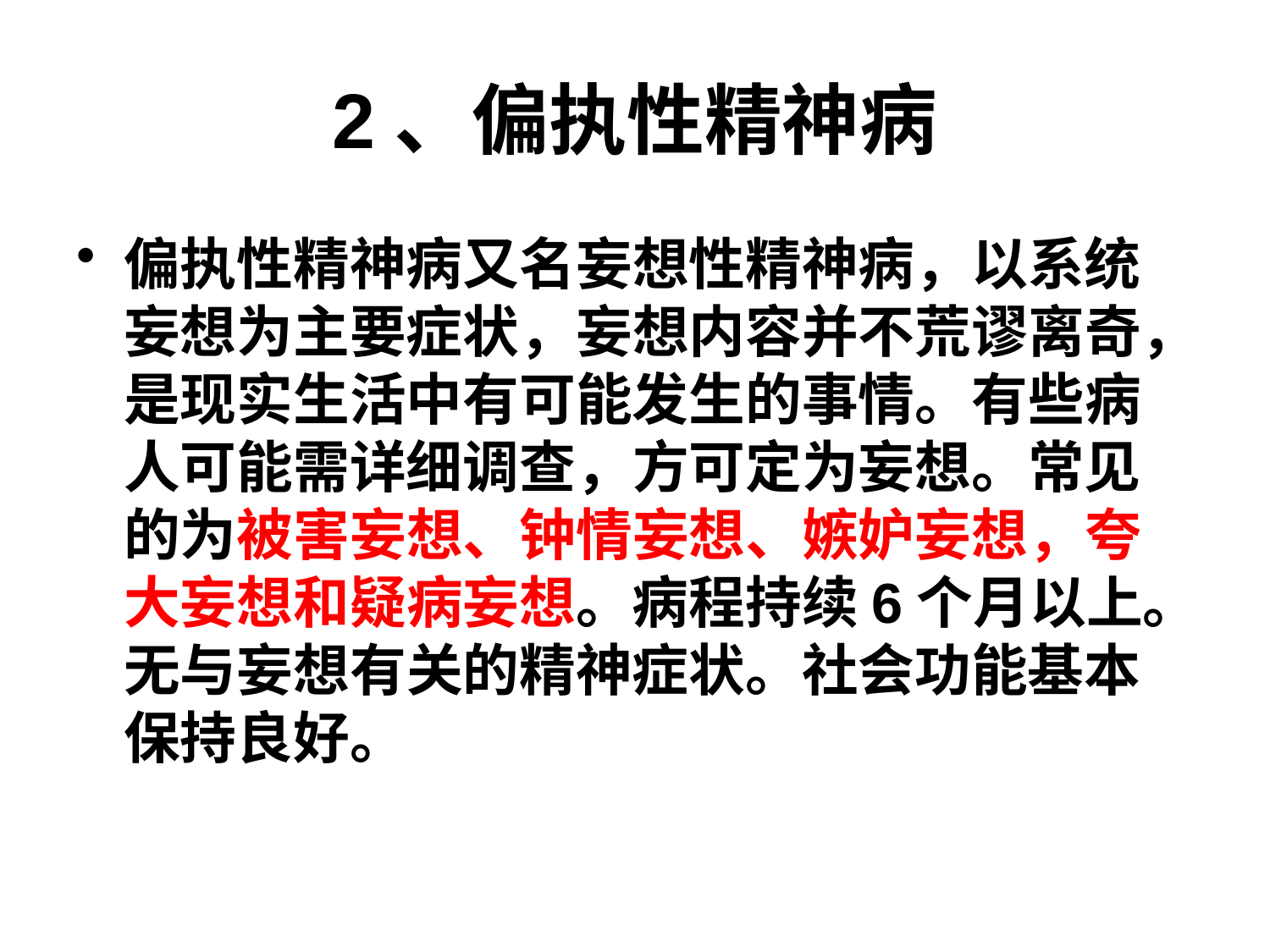

# 2、偏执性精神病
偏执性精神病又名妄想性精神病，以系统妄想为主要症状，妄想内容并不荒谬离奇，是现实生活中有可能发生的事情。有些病人可能需详细调查，方可定为妄想。常见的为被害妄想、钟情妄想、嫉妒妄想，夸大妄想和疑病妄想。病程持续6个月以上。无与妄想有关的精神症状。社会功能基本保持良好。